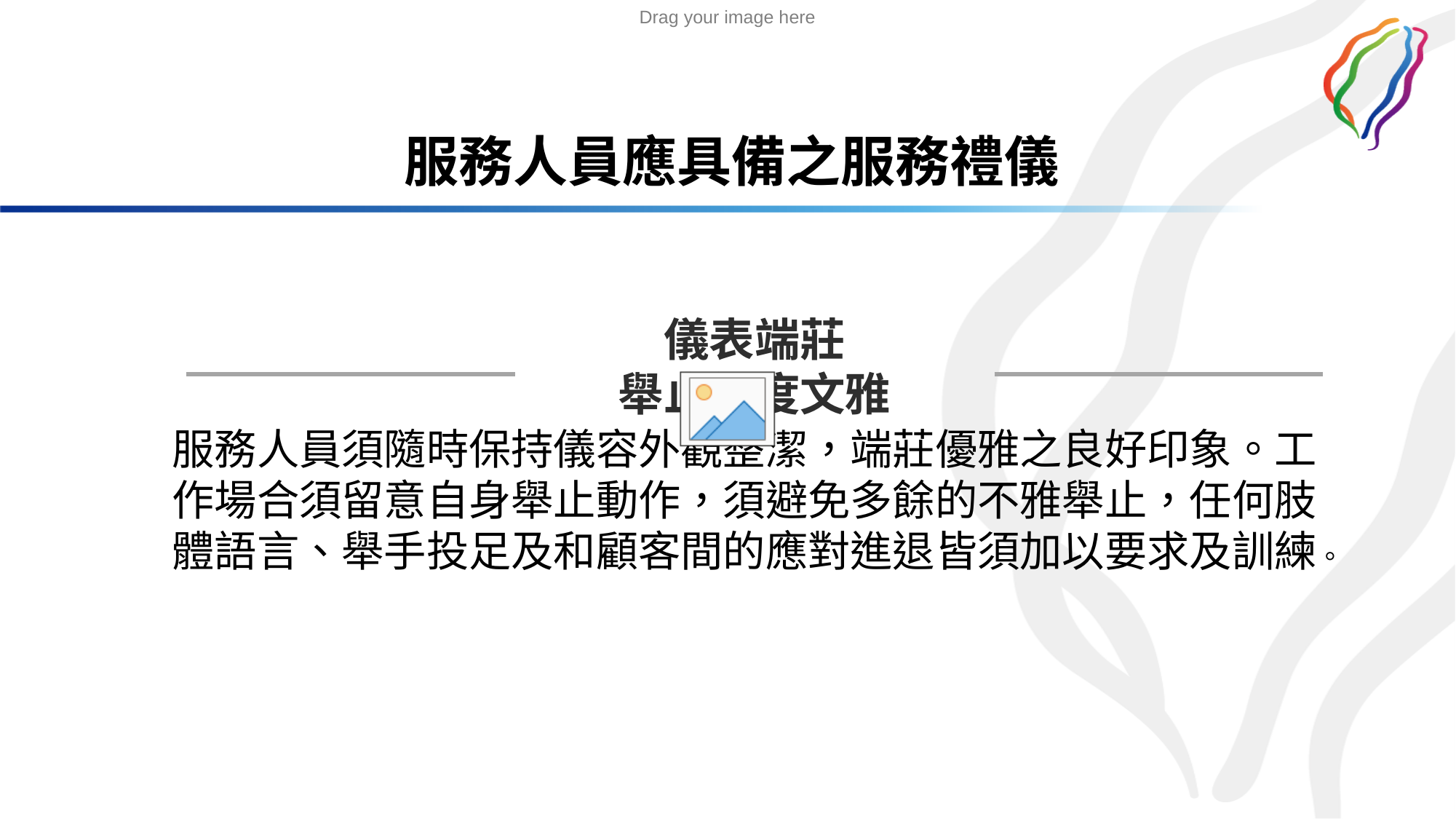

儀表端莊
舉止態度文雅

服務人員應具備之服務禮儀
服務人員須隨時保持儀容外觀整潔，端莊優雅之良好印象。工作場合須留意自身舉止動作，須避免多餘的不雅舉止，任何肢體語言、舉手投足及和顧客間的應對進退皆須加以要求及訓練。